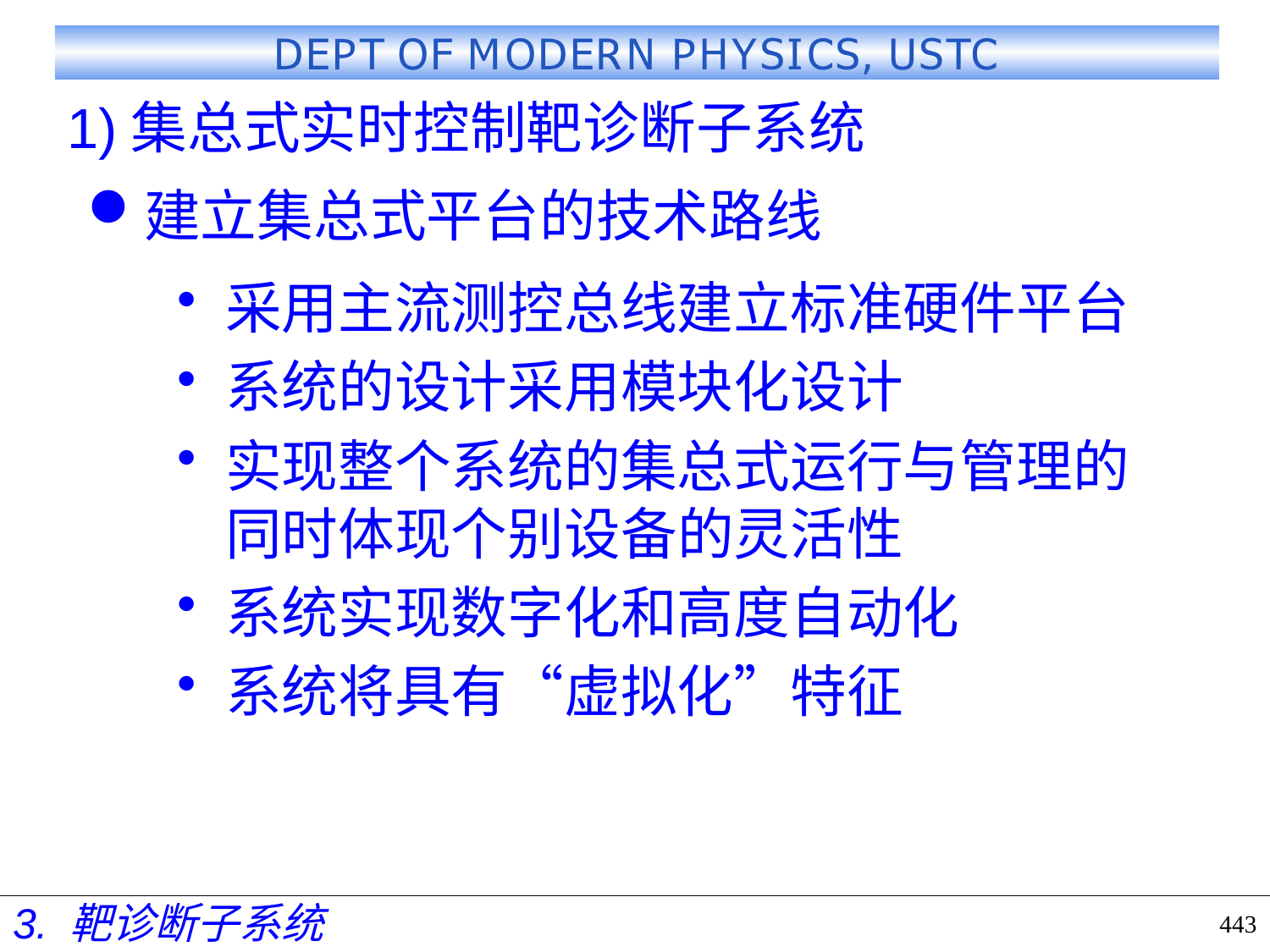

集总式实时控制靶诊断子系统
# 建立集总式平台的技术路线
采用主流测控总线建立标准硬件平台
系统的设计采用模块化设计
实现整个系统的集总式运行与管理的同时体现个别设备的灵活性
系统实现数字化和高度自动化
系统将具有“虚拟化”特征
3. 靶诊断子系统
443